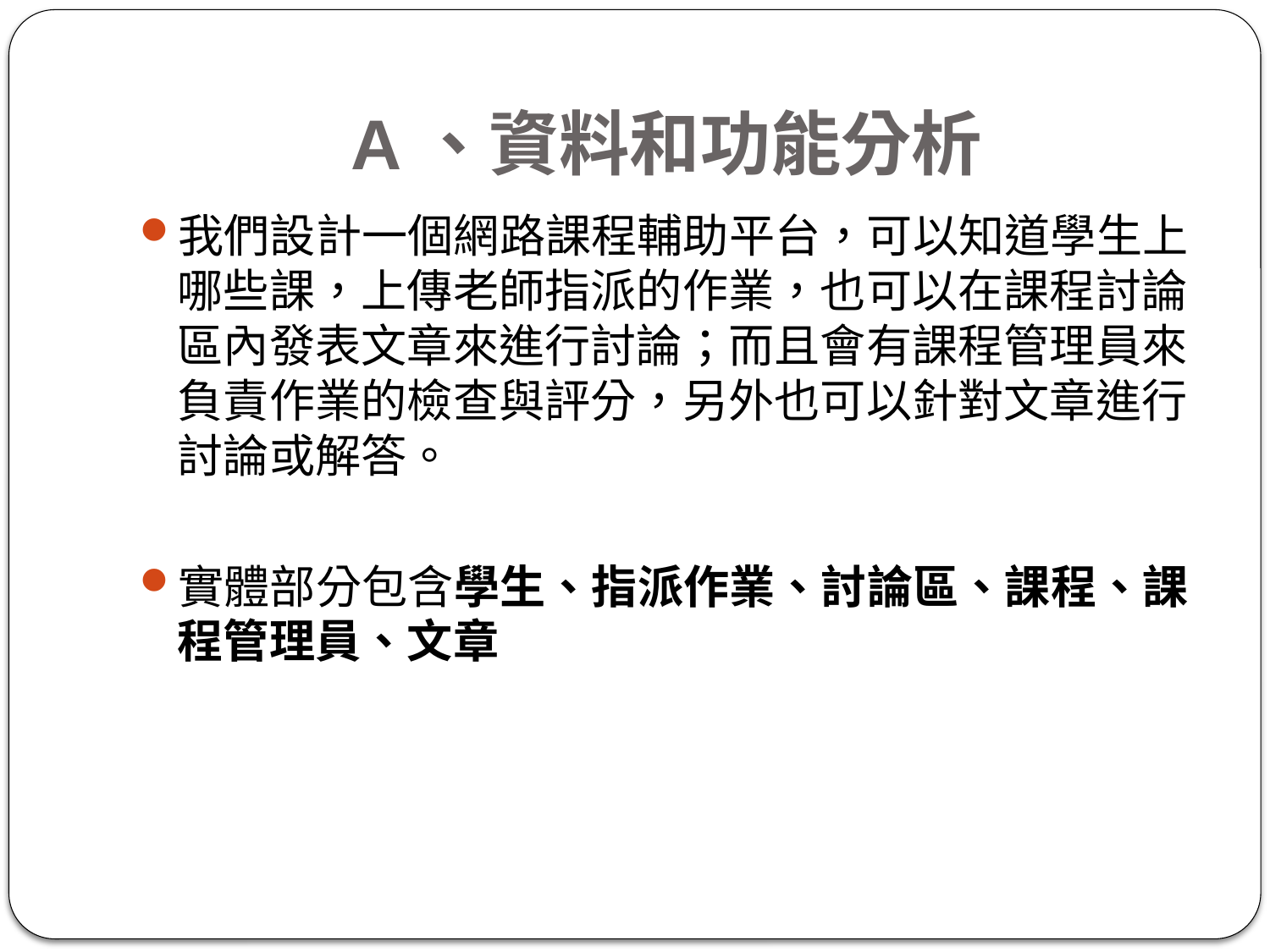

# A、資料和功能分析
我們設計一個網路課程輔助平台，可以知道學生上哪些課，上傳老師指派的作業，也可以在課程討論區內發表文章來進行討論；而且會有課程管理員來負責作業的檢查與評分，另外也可以針對文章進行討論或解答。

實體部分包含學生、指派作業、討論區、課程、課程管理員、文章